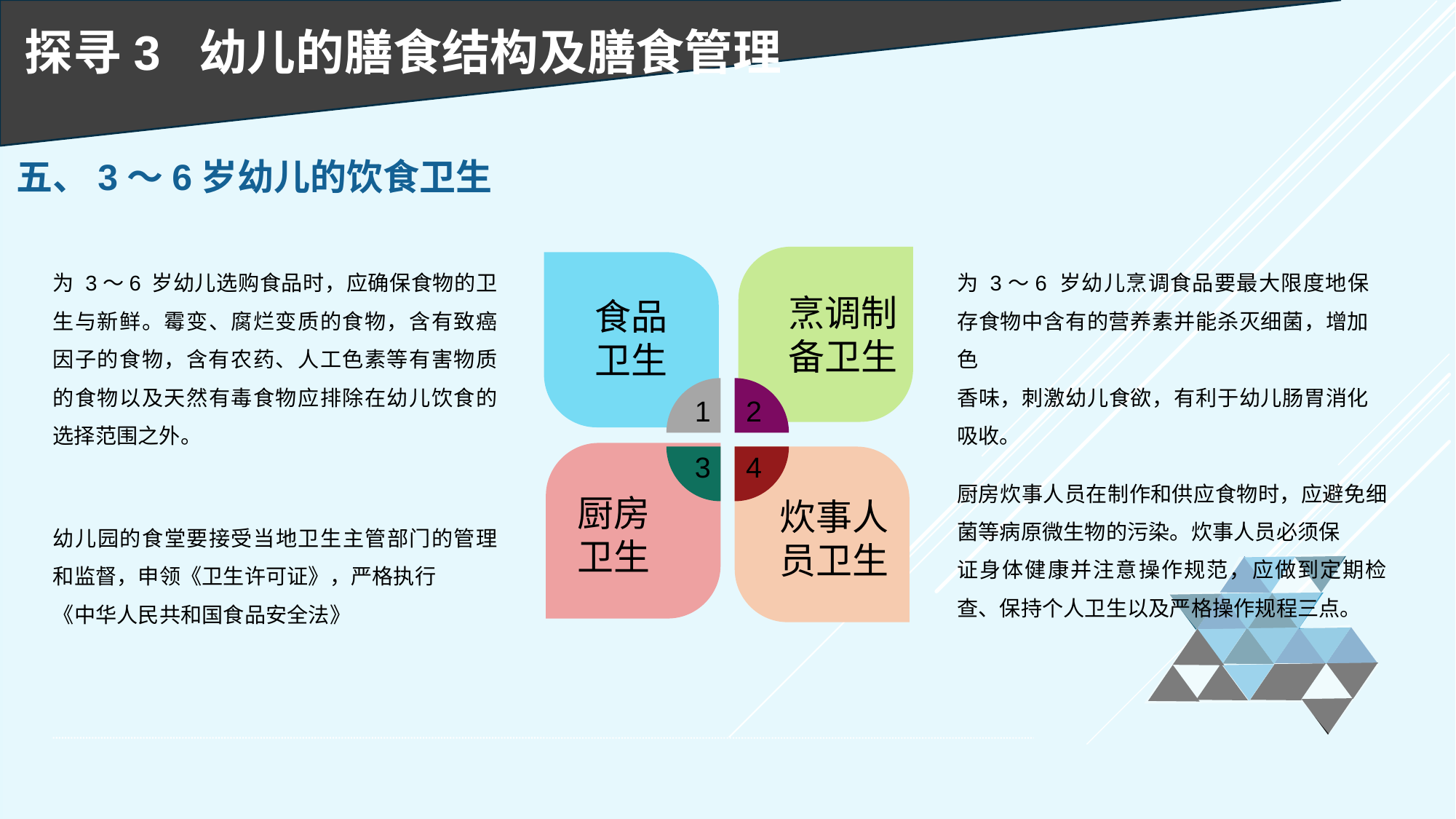

探寻3  幼儿的膳食结构及膳食管理
五、3～6岁幼儿的饮食卫生

为 3～6 岁幼儿选购食品时，应确保食物的卫生与新鲜。霉变、腐烂变质的食物，含有致癌因子的食物，含有农药、人工色素等有害物质的食物以及天然有毒食物应排除在幼儿饮食的选择范围之外。
为 3～6 岁幼儿烹调食品要最大限度地保存食物中含有的营养素并能杀灭细菌，增加色
香味，刺激幼儿食欲，有利于幼儿肠胃消化吸收。
烹调制备卫生
食品卫生

1
2

3
4
厨房炊事人员在制作和供应食物时，应避免细菌等病原微生物的污染。炊事人员必须保
证身体健康并注意操作规范，应做到定期检查、保持个人卫生以及严格操作规程三点。
厨房卫生
炊事人员卫生
幼儿园的食堂要接受当地卫生主管部门的管理和监督，申领《卫生许可证》，严格执行
《中华人民共和国食品安全法》